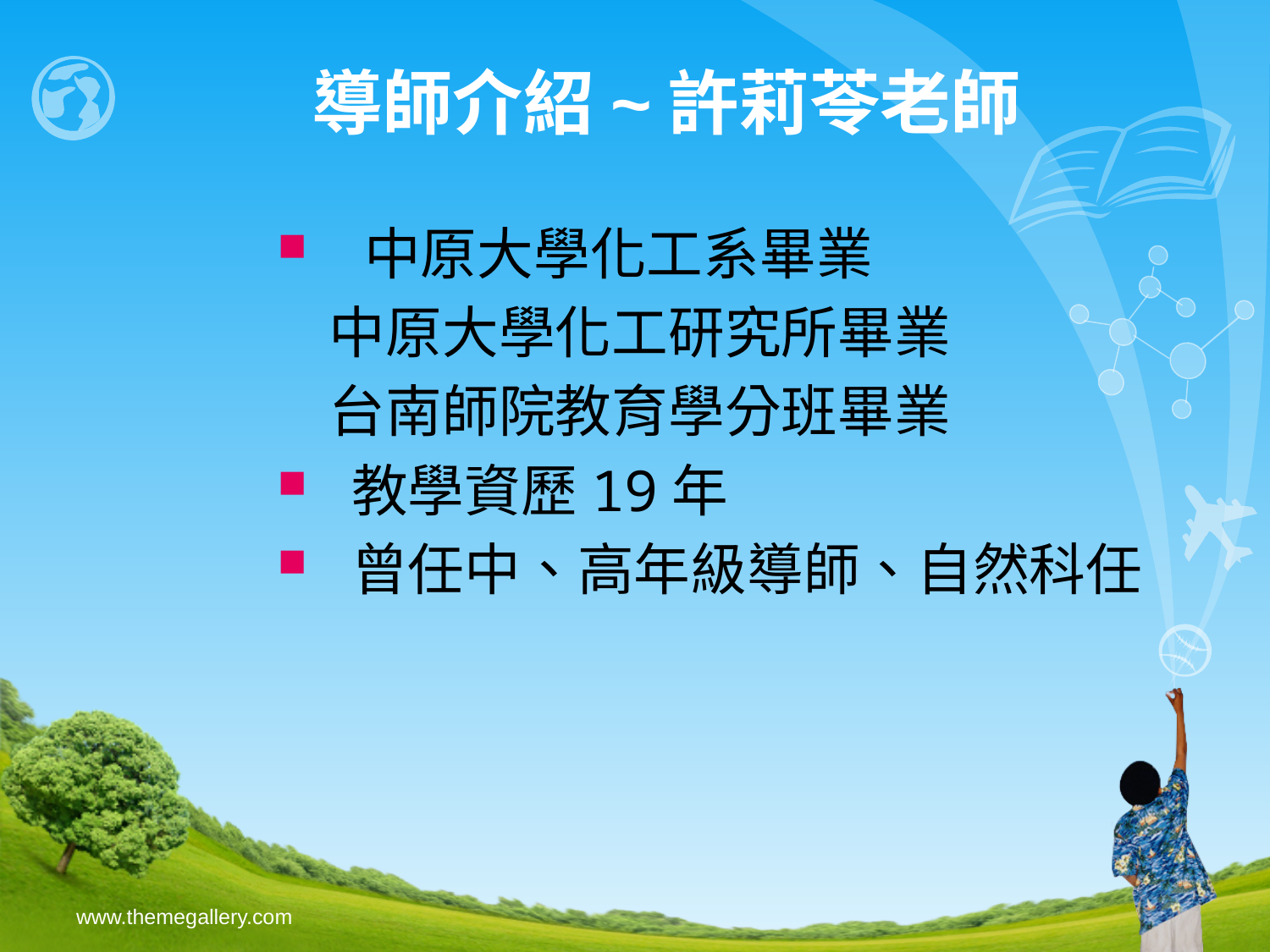

# 導師介紹~許莉苓老師
  中原大學化工系畢業
   中原大學化工研究所畢業
   台南師院教育學分班畢業
 教學資歷19年
 曾任中、高年級導師、自然科任

www.themegallery.com